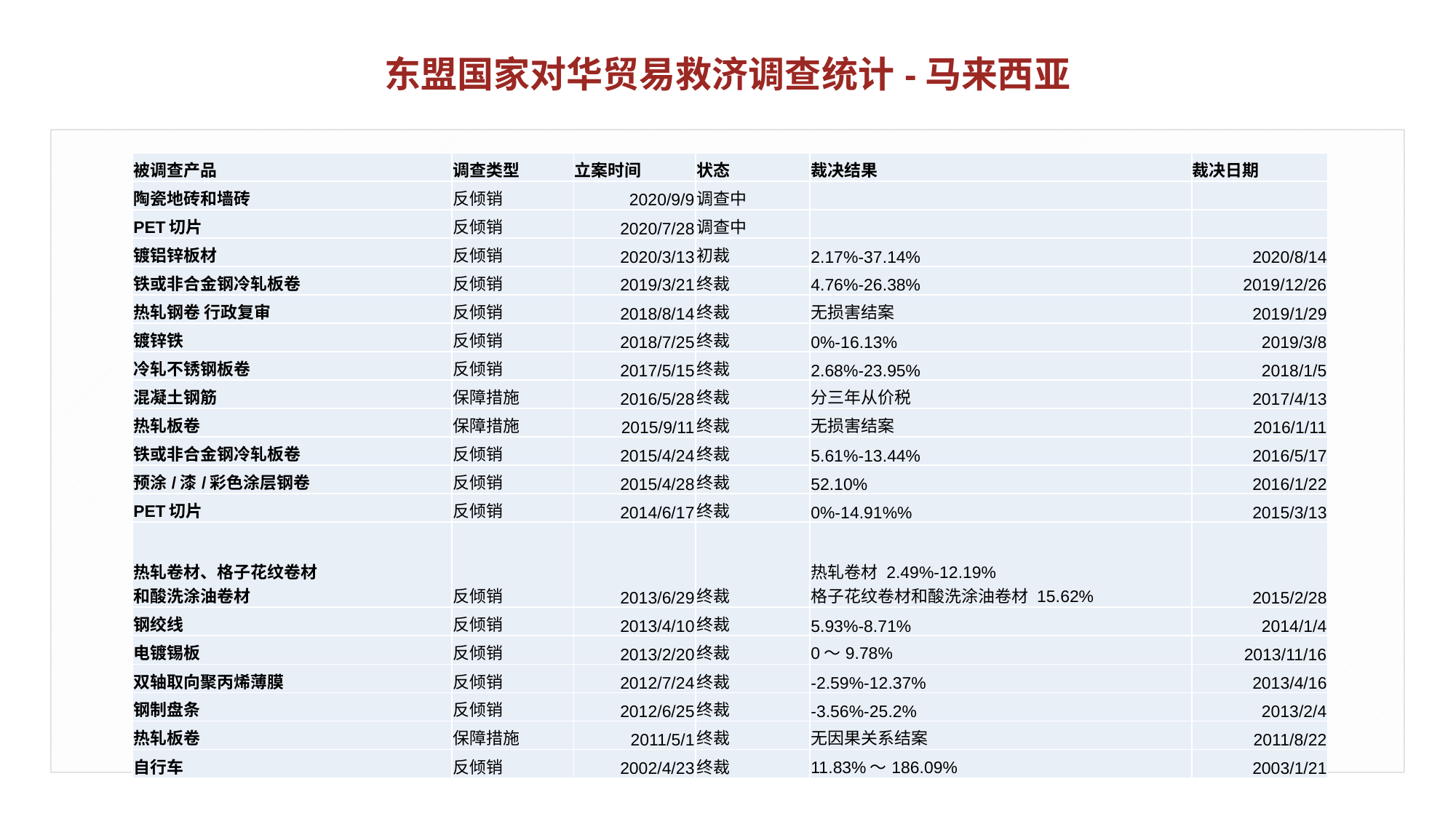

东盟国家对华贸易救济调查统计-马来西亚
| 被调查产品 | 调查类型 | 立案时间 | 状态 | 裁决结果 | 裁决日期 |
| --- | --- | --- | --- | --- | --- |
| 陶瓷地砖和墙砖 | 反倾销 | 2020/9/9 | 调查中 |  |  |
| PET切片 | 反倾销 | 2020/7/28 | 调查中 |  |  |
| 镀铝锌板材 | 反倾销 | 2020/3/13 | 初裁 | 2.17%-37.14% | 2020/8/14 |
| 铁或非合金钢冷轧板卷 | 反倾销 | 2019/3/21 | 终裁 | 4.76%-26.38% | 2019/12/26 |
| 热轧钢卷 行政复审 | 反倾销 | 2018/8/14 | 终裁 | 无损害结案 | 2019/1/29 |
| 镀锌铁 | 反倾销 | 2018/7/25 | 终裁 | 0%-16.13% | 2019/3/8 |
| 冷轧不锈钢板卷 | 反倾销 | 2017/5/15 | 终裁 | 2.68%-23.95% | 2018/1/5 |
| 混凝土钢筋 | 保障措施 | 2016/5/28 | 终裁 | 分三年从价税 | 2017/4/13 |
| 热轧板卷 | 保障措施 | 2015/9/11 | 终裁 | 无损害结案 | 2016/1/11 |
| 铁或非合金钢冷轧板卷 | 反倾销 | 2015/4/24 | 终裁 | 5.61%-13.44% | 2016/5/17 |
| 预涂/漆/彩色涂层钢卷 | 反倾销 | 2015/4/28 | 终裁 | 52.10% | 2016/1/22 |
| PET切片 | 反倾销 | 2014/6/17 | 终裁 | 0%-14.91%% | 2015/3/13 |
| 热轧卷材、格子花纹卷材 和酸洗涂油卷材 | 反倾销 | 2013/6/29 | 终裁 | 热轧卷材 2.49%-12.19% 格子花纹卷材和酸洗涂油卷材 15.62% | 2015/2/28 |
| 钢绞线 | 反倾销 | 2013/4/10 | 终裁 | 5.93%-8.71% | 2014/1/4 |
| 电镀锡板 | 反倾销 | 2013/2/20 | 终裁 | 0～9.78% | 2013/11/16 |
| 双轴取向聚丙烯薄膜 | 反倾销 | 2012/7/24 | 终裁 | -2.59%-12.37% | 2013/4/16 |
| 钢制盘条 | 反倾销 | 2012/6/25 | 终裁 | -3.56%-25.2% | 2013/2/4 |
| 热轧板卷 | 保障措施 | 2011/5/1 | 终裁 | 无因果关系结案 | 2011/8/22 |
| 自行车 | 反倾销 | 2002/4/23 | 终裁 | 11.83%～186.09% | 2003/1/21 |